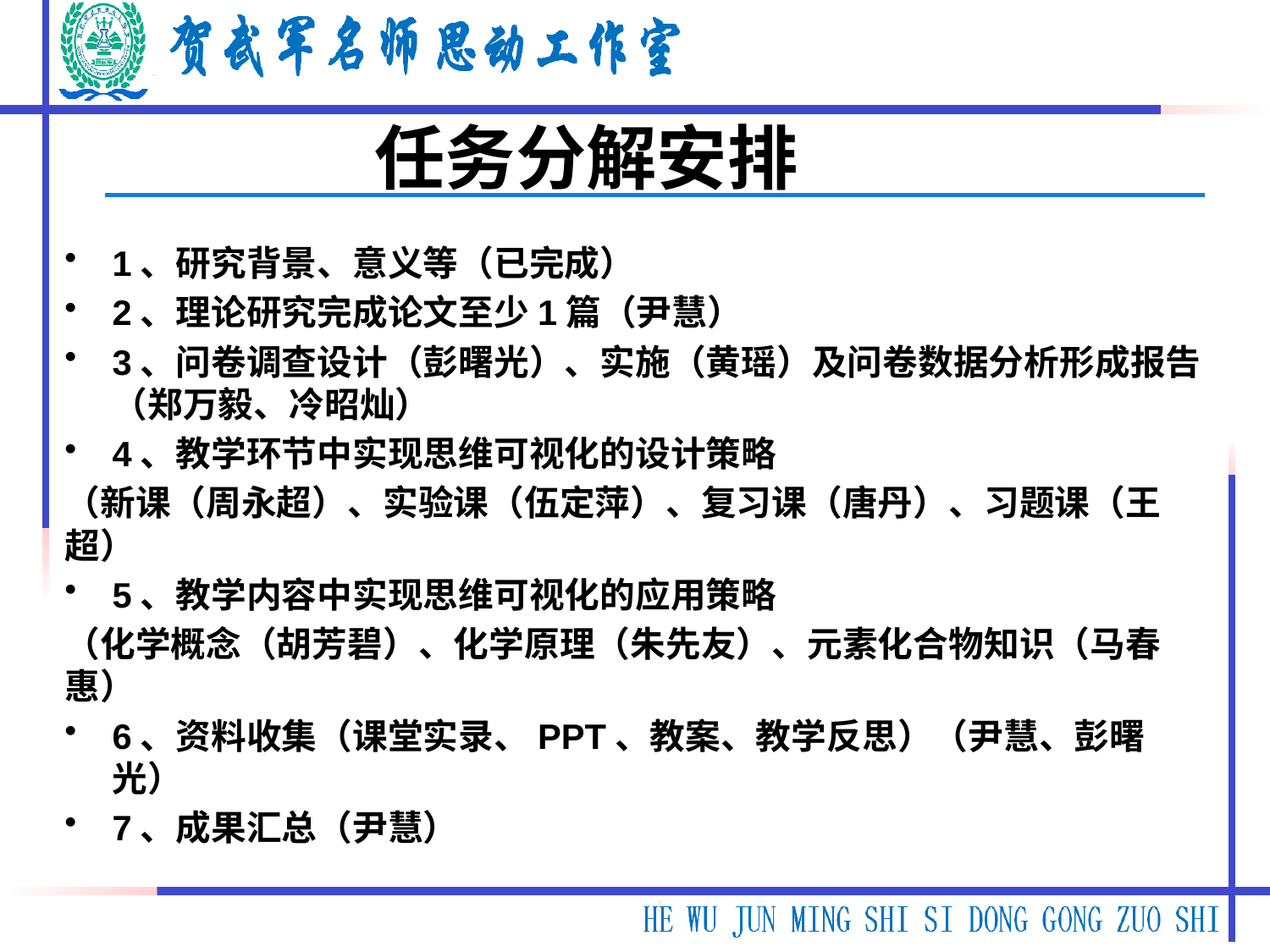

# 任务分解安排
1、研究背景、意义等（已完成）
2、理论研究完成论文至少1篇（尹慧）
3、问卷调查设计（彭曙光）、实施（黄瑶）及问卷数据分析形成报告（郑万毅、冷昭灿）
4、教学环节中实现思维可视化的设计策略
（新课（周永超）、实验课（伍定萍）、复习课（唐丹）、习题课（王超）
5、教学内容中实现思维可视化的应用策略
（化学概念（胡芳碧）、化学原理（朱先友）、元素化合物知识（马春惠）
6、资料收集（课堂实录、PPT、教案、教学反思）（尹慧、彭曙光）
7、成果汇总（尹慧）